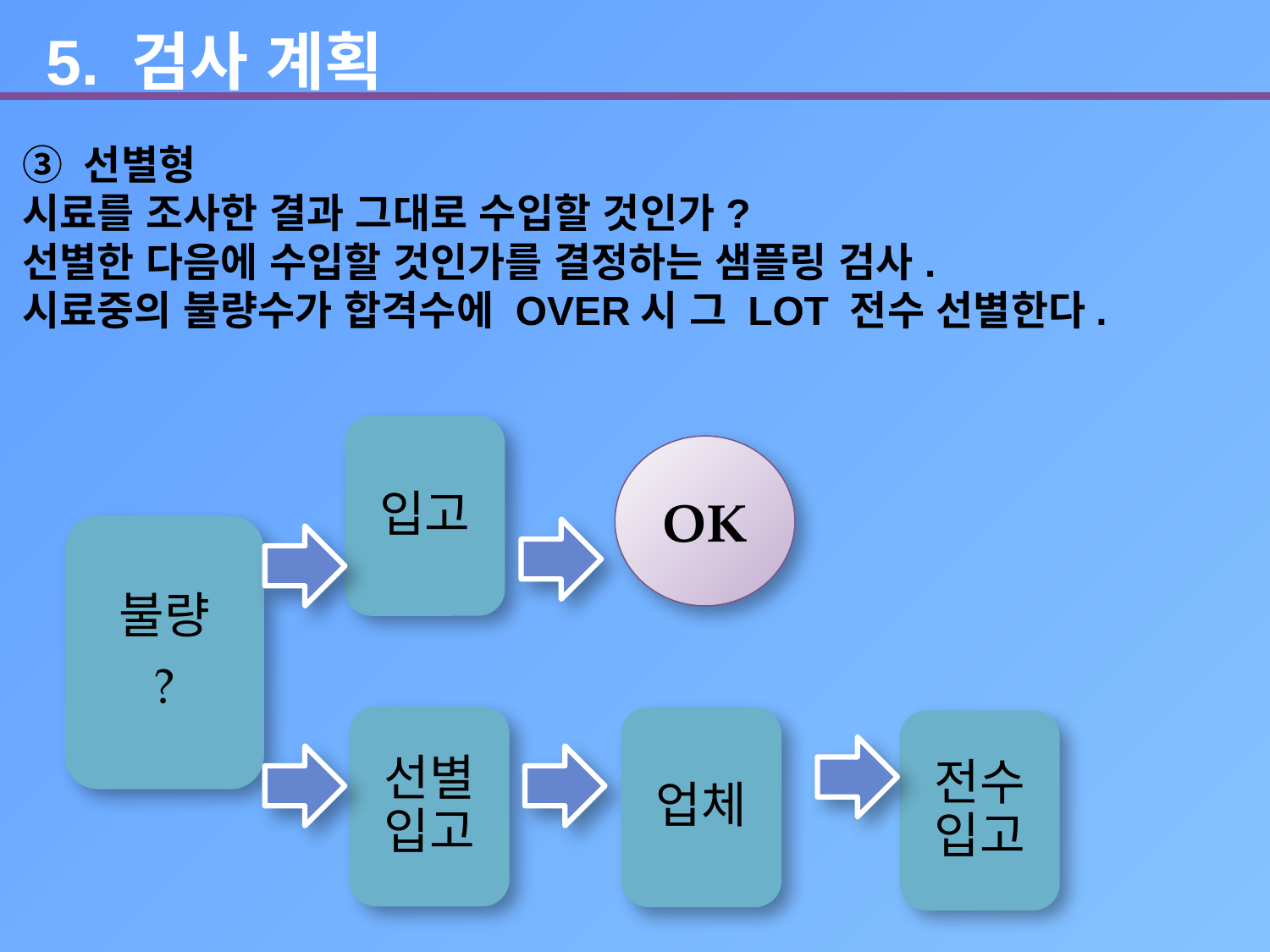

5. 검사 계획
③ 선별형
시료를 조사한 결과 그대로 수입할 것인가?
선별한 다음에 수입할 것인가를 결정하는 샘플링 검사.
시료중의 불량수가 합격수에 OVER시 그 LOT 전수 선별한다.

입고
OK

불량
?

선별입고

업체

전수입고